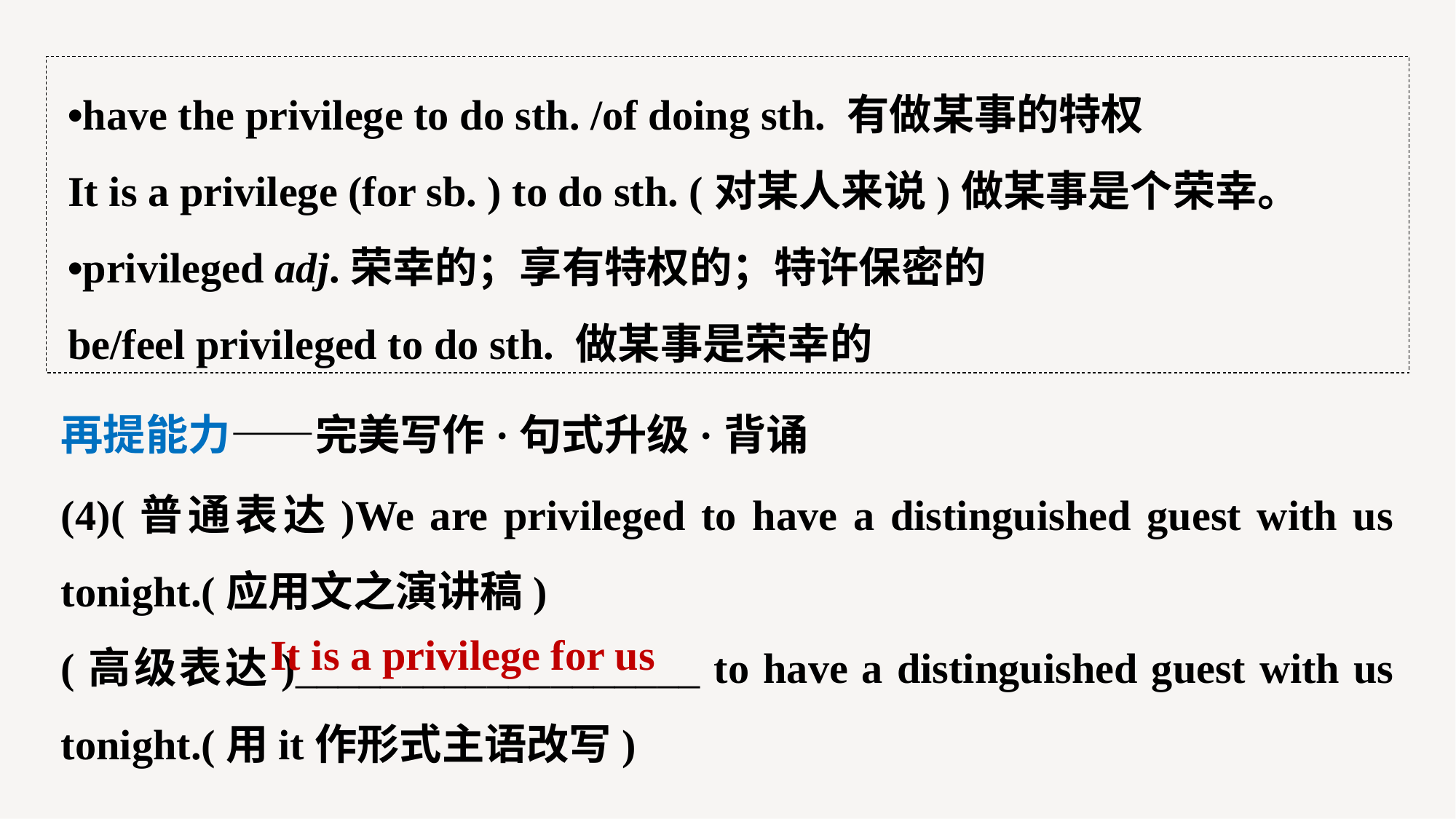

•have the privilege to do sth. /of doing sth. 有做某事的特权
It is a privilege (for sb. ) to do sth. (对某人来说)做某事是个荣幸。
•privileged adj.荣幸的；享有特权的；特许保密的
be/feel privileged to do sth. 做某事是荣幸的
再提能力——完美写作·句式升级·背诵
(4)(普通表达)We are privileged to have a distinguished guest with us tonight.(应用文之演讲稿)
(高级表达)___________________ to have a distinguished guest with us tonight.(用it作形式主语改写)
It is a privilege for us